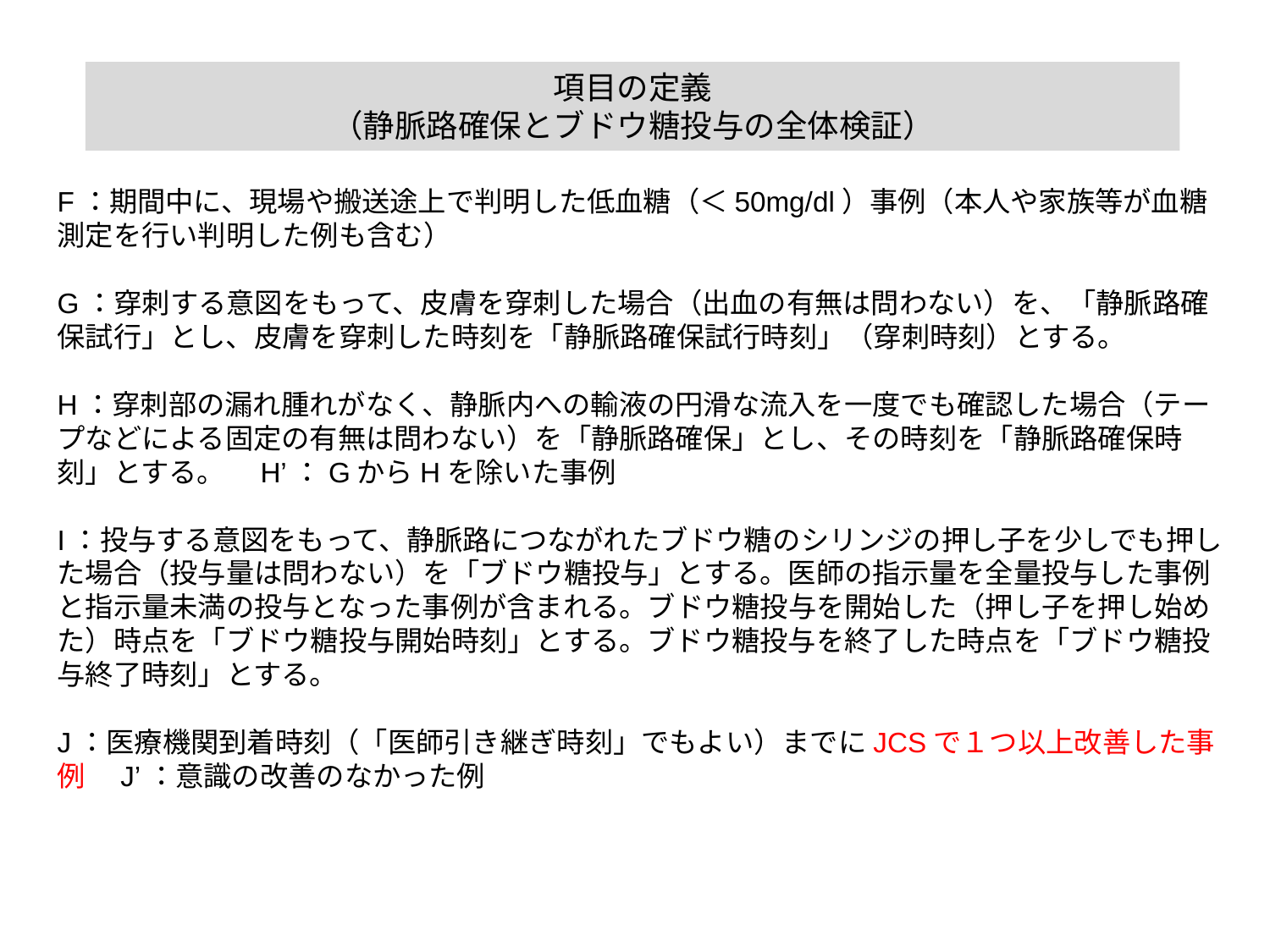

項目の定義
（静脈路確保とブドウ糖投与の全体検証）
F：期間中に、現場や搬送途上で判明した低血糖（＜50mg/dl）事例（本人や家族等が血糖測定を行い判明した例も含む）

G：穿刺する意図をもって、皮膚を穿刺した場合（出血の有無は問わない）を、「静脈路確保試行」とし、皮膚を穿刺した時刻を「静脈路確保試行時刻」（穿刺時刻）とする。

H：穿刺部の漏れ腫れがなく、静脈内への輸液の円滑な流入を一度でも確認した場合（テープなどによる固定の有無は問わない）を「静脈路確保」とし、その時刻を「静脈路確保時刻」とする。　H’：GからHを除いた事例

I：投与する意図をもって、静脈路につながれたブドウ糖のシリンジの押し子を少しでも押した場合（投与量は問わない）を「ブドウ糖投与」とする。医師の指示量を全量投与した事例と指示量未満の投与となった事例が含まれる。ブドウ糖投与を開始した（押し子を押し始めた）時点を「ブドウ糖投与開始時刻」とする。ブドウ糖投与を終了した時点を「ブドウ糖投与終了時刻」とする。

J：医療機関到着時刻（「医師引き継ぎ時刻」でもよい）までにJCSで１つ以上改善した事例　J’：意識の改善のなかった例